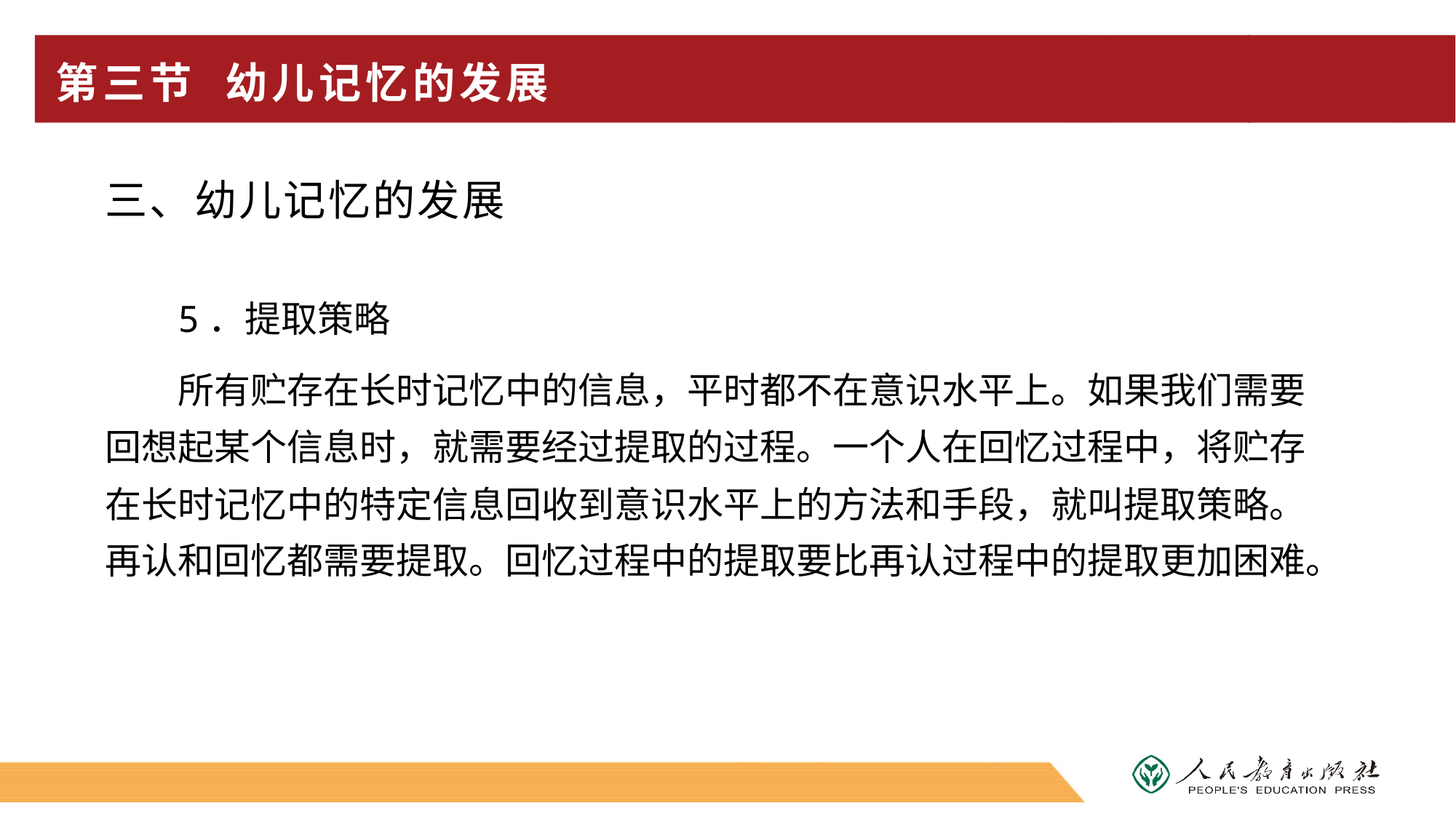

# 第三节  幼儿记忆的发展
三、幼儿记忆的发展
5．提取策略
所有贮存在长时记忆中的信息，平时都不在意识水平上。如果我们需要回想起某个信息时，就需要经过提取的过程。一个人在回忆过程中，将贮存在长时记忆中的特定信息回收到意识水平上的方法和手段，就叫提取策略。再认和回忆都需要提取。回忆过程中的提取要比再认过程中的提取更加困难。